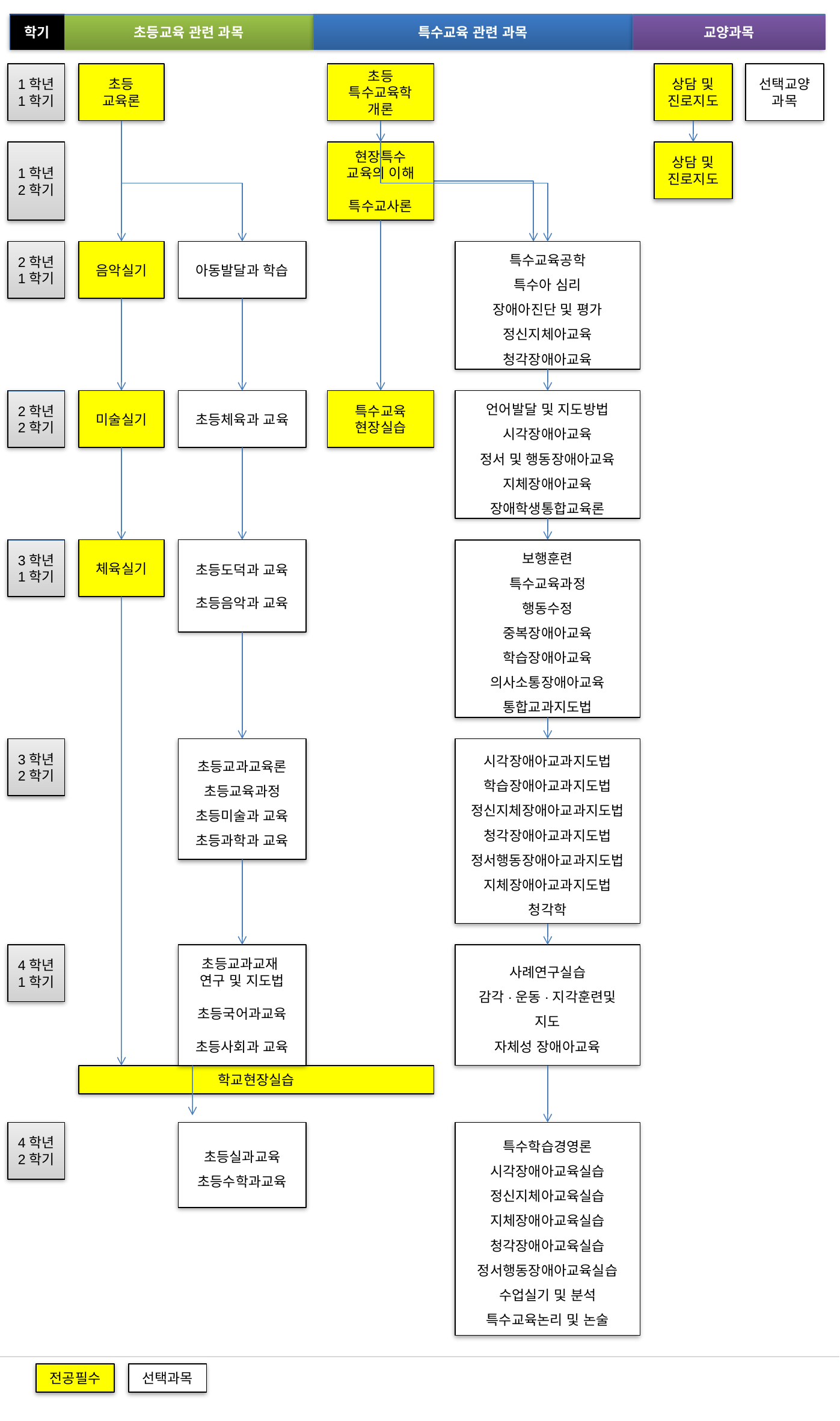

학기
초등교육 관련 과목
특수교육 관련 과목
교양과목
1학년
1학기
초등
교육론
초등
특수교육학
개론
상담 및 진로지도
선택교양과목
1학년
2학기
현장특수
교육의 이해

특수교사론
상담 및 진로지도
2학년
1학기
음악실기
아동발달과 학습
특수교육공학
특수아 심리
장애아진단 및 평가
정신지체아교육
청각장애아교육
2학년
2학기
미술실기
초등체육과 교육
특수교육
현장실습
언어발달 및 지도방법
시각장애아교육
정서 및 행동장애아교육
지체장애아교육
장애학생통합교육론
3학년
1학기
체육실기
초등도덕과 교육

초등음악과 교육
보행훈련
특수교육과정
행동수정
중복장애아교육
학습장애아교육
의사소통장애아교육
통합교과지도법
3학년
2학기
초등교과교육론
초등교육과정
초등미술과 교육
초등과학과 교육
시각장애아교과지도법
학습장애아교과지도법
정신지체장애아교과지도법
청각장애아교과지도법
정서행동장애아교과지도법
지체장애아교과지도법
청각학
4학년
1학기
초등교과교재
연구 및 지도법

초등국어과교육

초등사회과 교육
사례연구실습
감각·운동·지각훈련및 지도
자체성 장애아교육
학교현장실습
4학년
2학기
초등실과교육
초등수학과교육
특수학습경영론
시각장애아교육실습
정신지체아교육실습
지체장애아교육실습
청각장애아교육실습
정서행동장애아교육실습
수업실기 및 분석
특수교육논리 및 논술
선택과목
전공필수